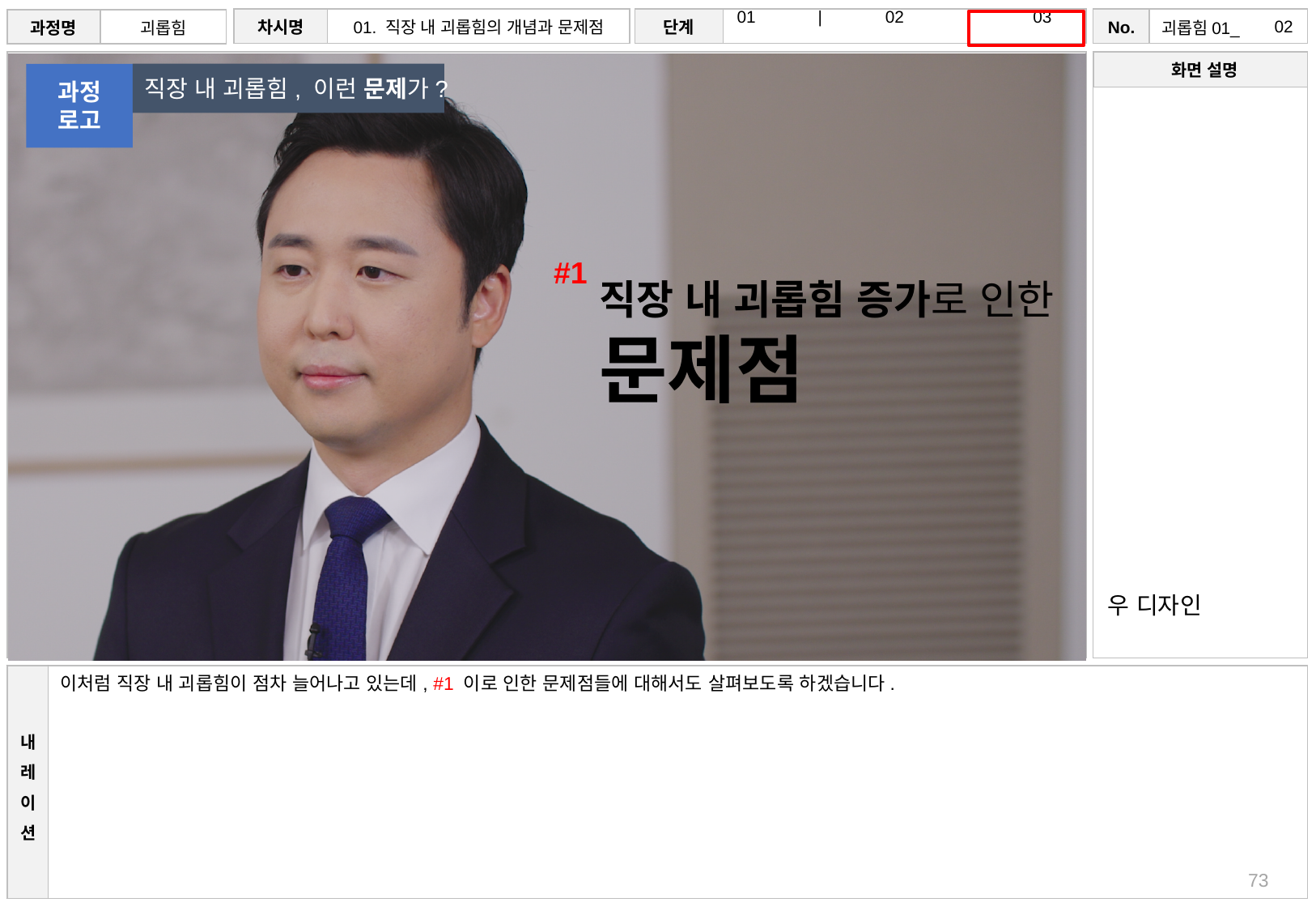

# 02
직장 내 괴롭힘, 이런 문제가?
과정
로고

#1
직장 내 괴롭힘 증가로 인한
문제점
우 디자인
이처럼 직장 내 괴롭힘이 점차 늘어나고 있는데, #1 이로 인한 문제점들에 대해서도 살펴보도록 하겠습니다.
73